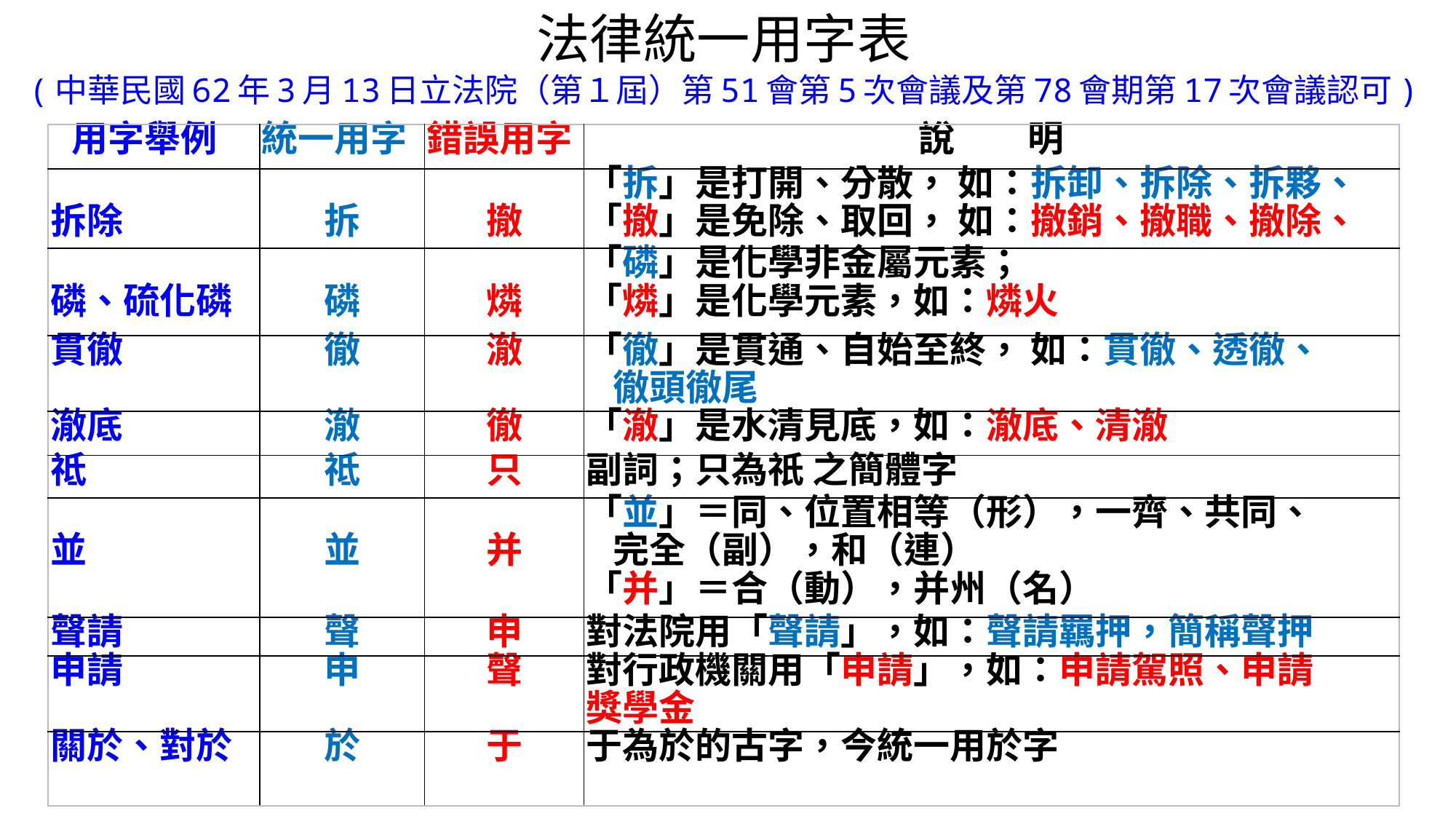

# 法律統一用字表 (中華民國62年3月13日立法院（第１屆）第51會第5次會議及第78會期第17次會議認可)
| 用字舉例 | 統一用字 | 錯誤用字 | 說　　明 |
| --- | --- | --- | --- |
| 拆除 | 拆 | 撤 | 「拆」是打開、分散， 如：拆卸、拆除、拆夥、 「撤」是免除、取回， 如：撤銷、撤職、撤除、 |
| 磷、硫化磷 | 磷 | 燐 | 「磷」是化學非金屬元素； 「燐」是化學元素，如：燐火 |
| 貫徹 | 徹 | 澈 | 「徹」是貫通、自始至終， 如：貫徹、透徹、 徹頭徹尾 |
| 澈底 | 澈 | 徹 | 「澈」是水清見底，如：澈底、清澈 |
| 祗 | 祗 | 只 | 副詞；只為祇 之簡體字 |
| 並 | 並 | 并 | 「並」＝同、位置相等（形），一齊、共同、 完全（副），和（連） 「并」＝合（動），并州（名） |
| 聲請 | 聲 | 申 | 對法院用「聲請」，如：聲請羈押，簡稱聲押 |
| 申請 | 申 | 聲 | 對行政機關用「申請」，如：申請駕照、申請 獎學金 |
| 關於、對於 | 於 | 于 | 于為於的古字，今統一用於字 |